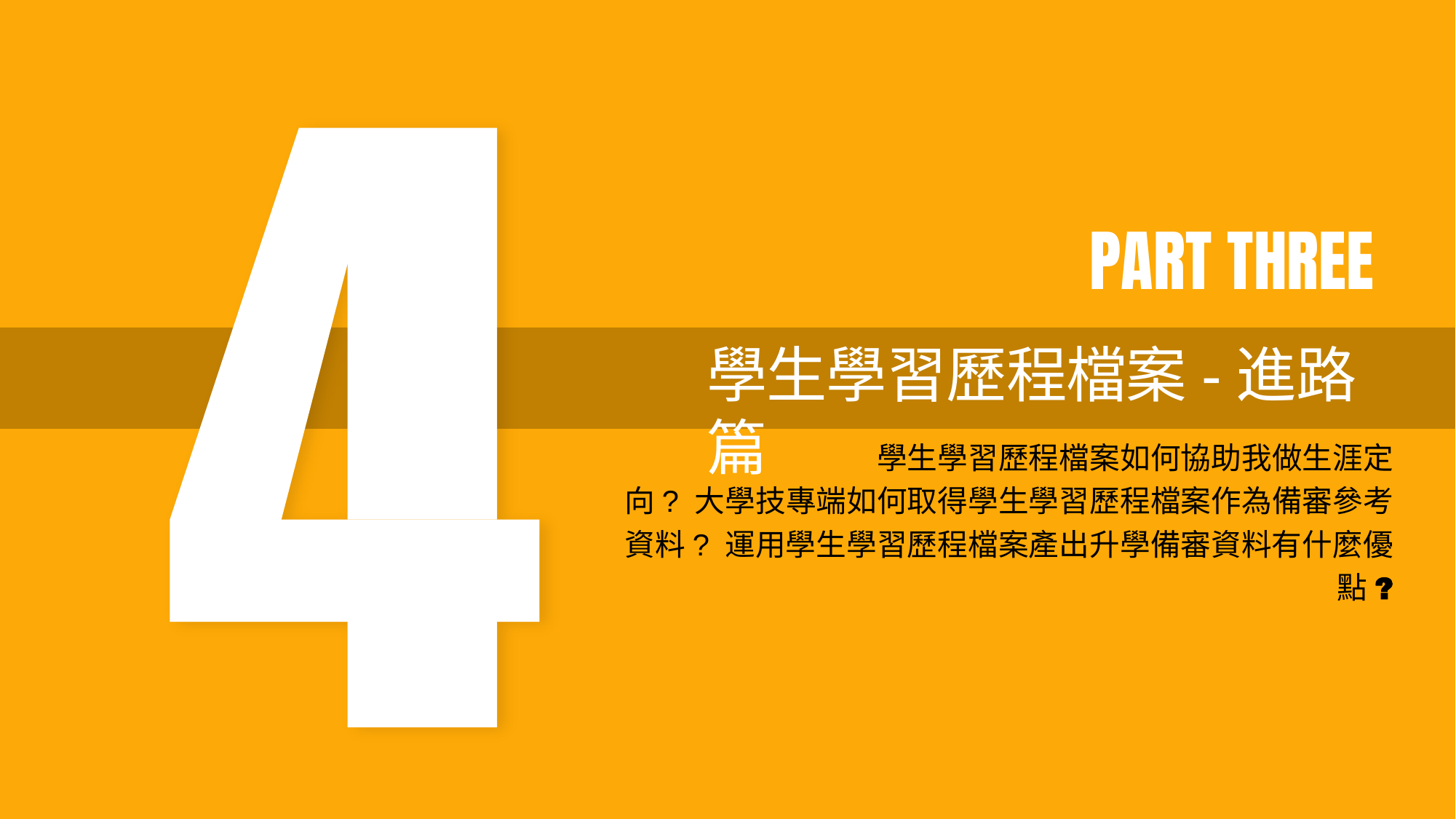

PART THREE

學生學習歷程檔案-進路篇

學生學習歷程檔案如何協助我做生涯定向? 大學技專端如何取得學生學習歷程檔案作為備審參考資料? 運用學生學習歷程檔案產出升學備審資料有什麼優點?